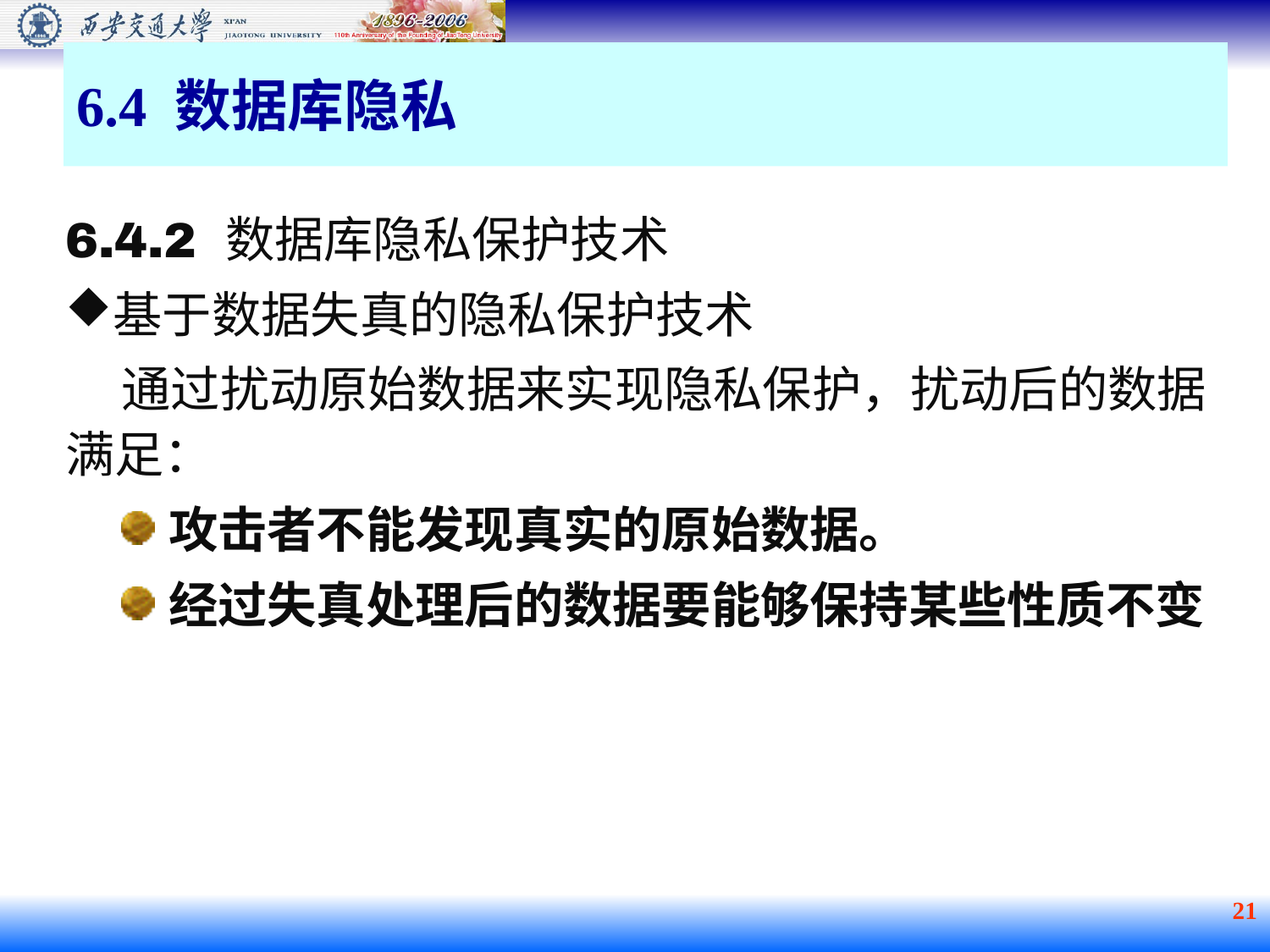

6.4 数据库隐私

6.4.2 数据库隐私保护技术
基于数据失真的隐私保护技术
    通过扰动原始数据来实现隐私保护，扰动后的数据满足：
攻击者不能发现真实的原始数据。
经过失真处理后的数据要能够保持某些性质不变
 21